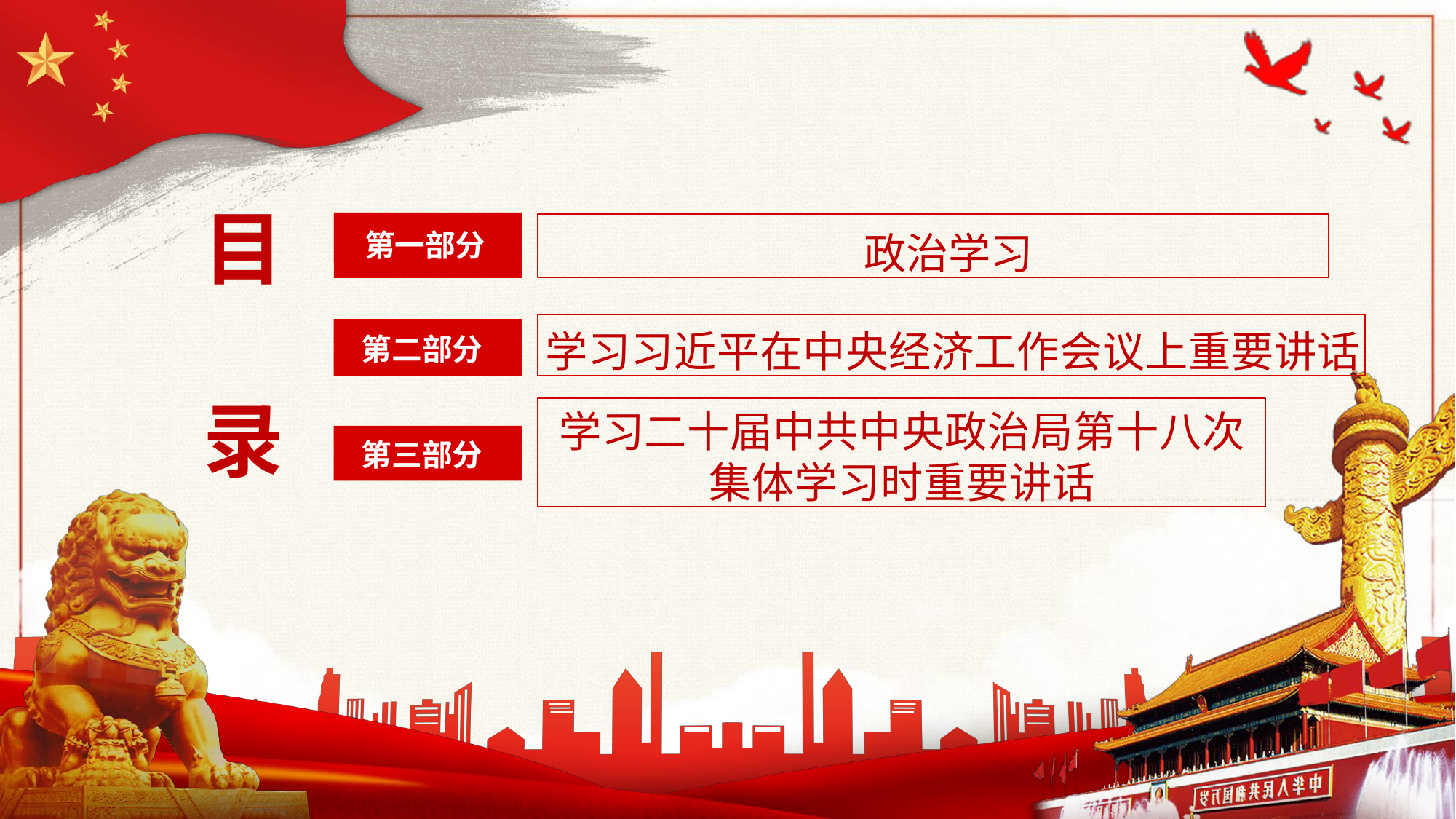

# 目

第一部分
政治学习
学习习近平在中央经济工作会议上重要讲话

第二部分

录

学习二十届中共中央政治局第十八次集体学习时重要讲话

第三部分